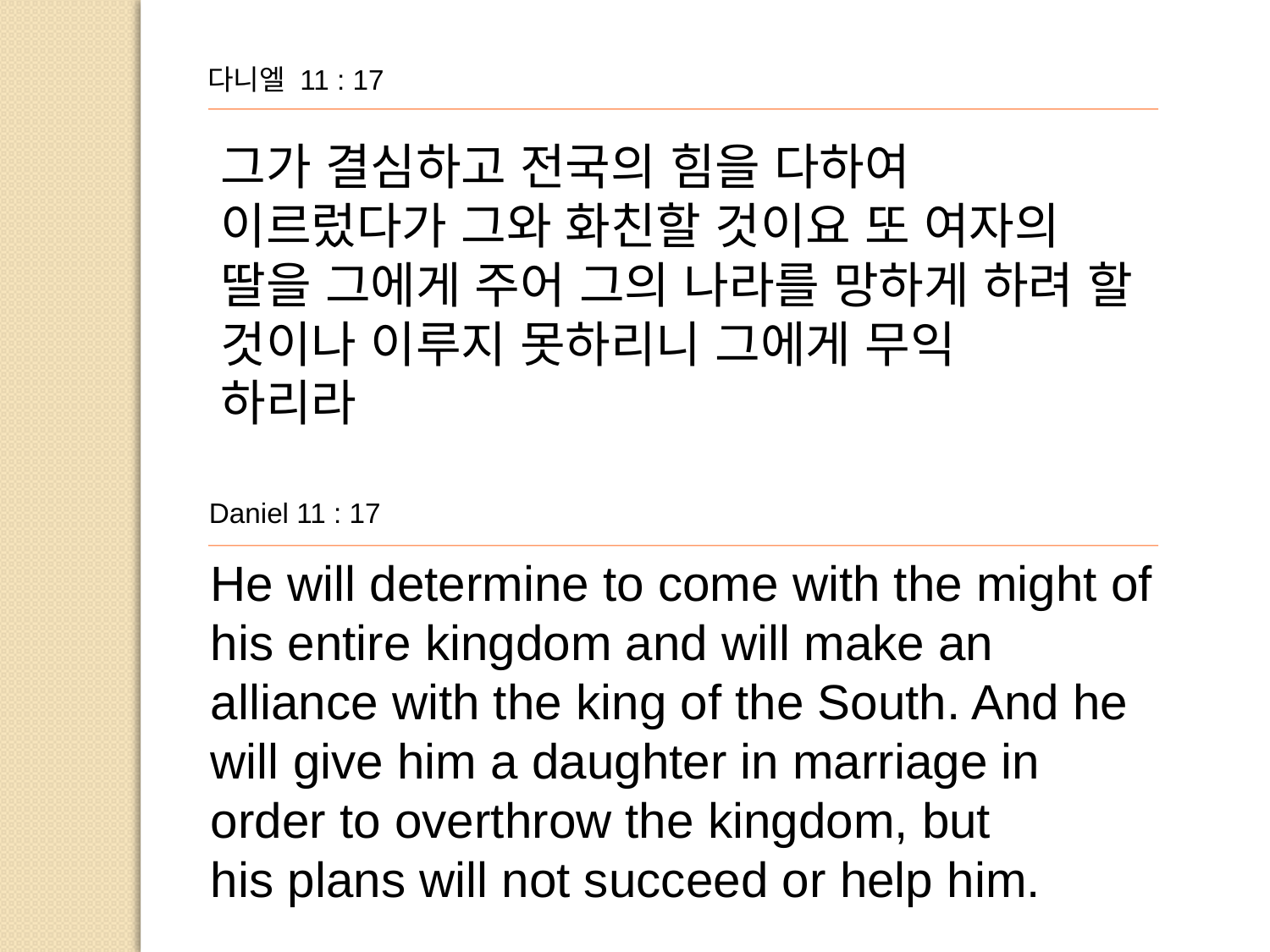

다니엘 11 : 17

그가 결심하고 전국의 힘을 다하여 이르렀다가 그와 화친할 것이요 또 여자의 딸을 그에게 주어 그의 나라를 망하게 하려 할 것이나 이루지 못하리니 그에게 무익
하리라
Daniel 11 : 17

He will determine to come with the might of his entire kingdom and will make an alliance with the king of the South. And he will give him a daughter in marriage in order to overthrow the kingdom, but
his plans will not succeed or help him.